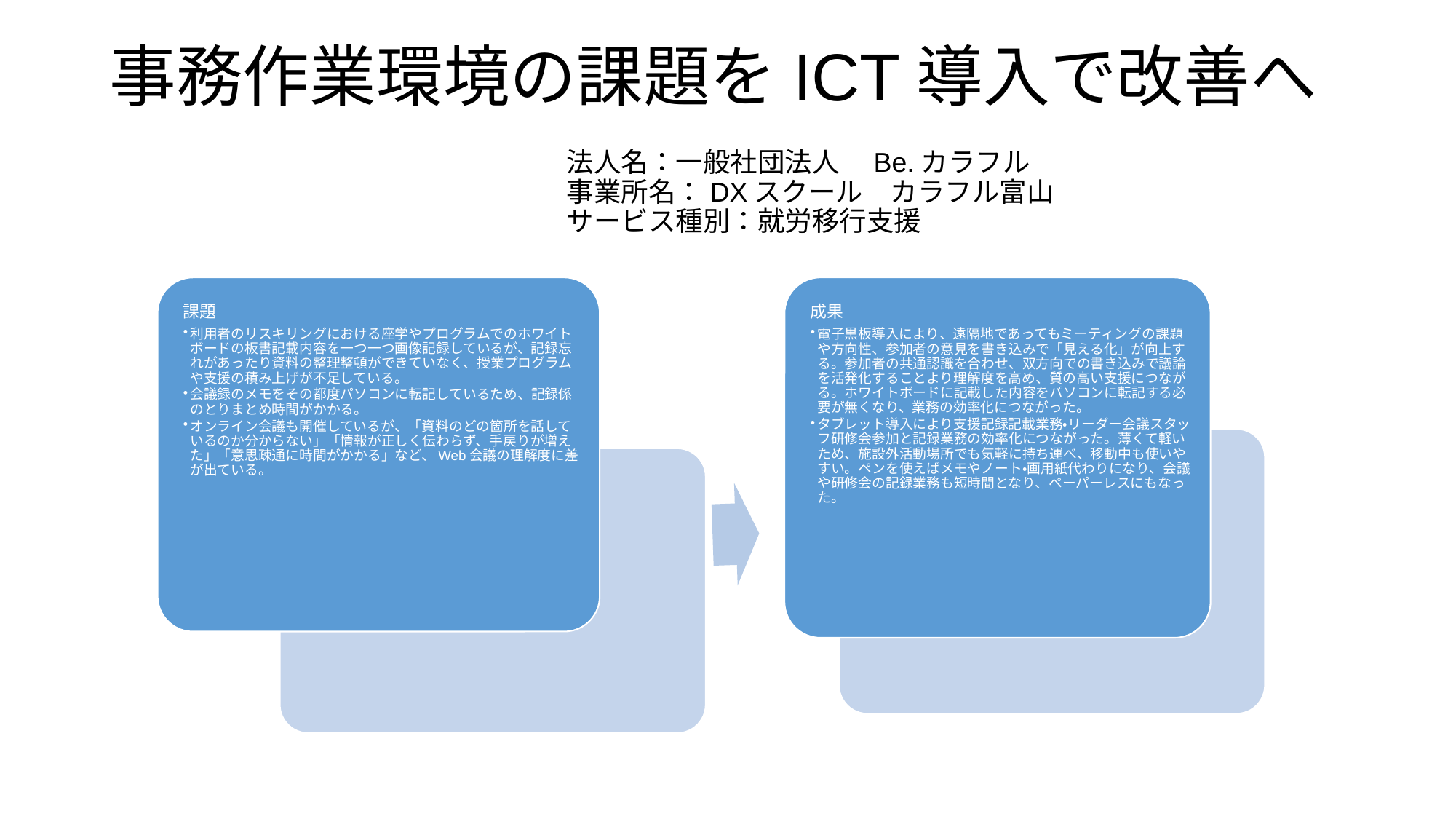

# 事務作業環境の課題をICT導入で改善へ
法人名：一般社団法人　Be.カラフル
事業所名：DXスクール　カラフル富山
サービス種別：就労移行支援
課題
利用者のリスキリングにおける座学やプログラムでのホワイトボードの板書記載内容を一つ一つ画像記録しているが、記録忘れがあったり資料の整理整頓ができていなく、授業プログラムや支援の積み上げが不足している。
会議録のメモをその都度パソコンに転記しているため、記録係のとりまとめ時間がかかる。
オンライン会議も開催しているが、「資料のどの箇所を話しているのか分からない」「情報が正しく伝わらず、手戻りが増えた」「意思疎通に時間がかかる」など、Web会議の理解度に差が出ている。

成果
電子黒板導入により、遠隔地であってもミーティングの課題や方向性、参加者の意見を書き込みで「見える化」が向上する。参加者の共通認識を合わせ、双方向での書き込みで議論を活発化することより理解度を高め、質の高い支援につながる。ホワイトボードに記載した内容をパソコンに転記する必要が無くなり、業務の効率化につながった。
タブレット導入により支援記録記載業務・リーダー会議スタッフ研修会参加と記録業務の効率化につながった。薄くて軽いため、施設外活動場所でも気軽に持ち運べ、移動中も使いやすい。ペンを使えばメモやノート・画用紙代わりになり、会議や研修会の記録業務も短時間となり、ペーパーレスにもなった。